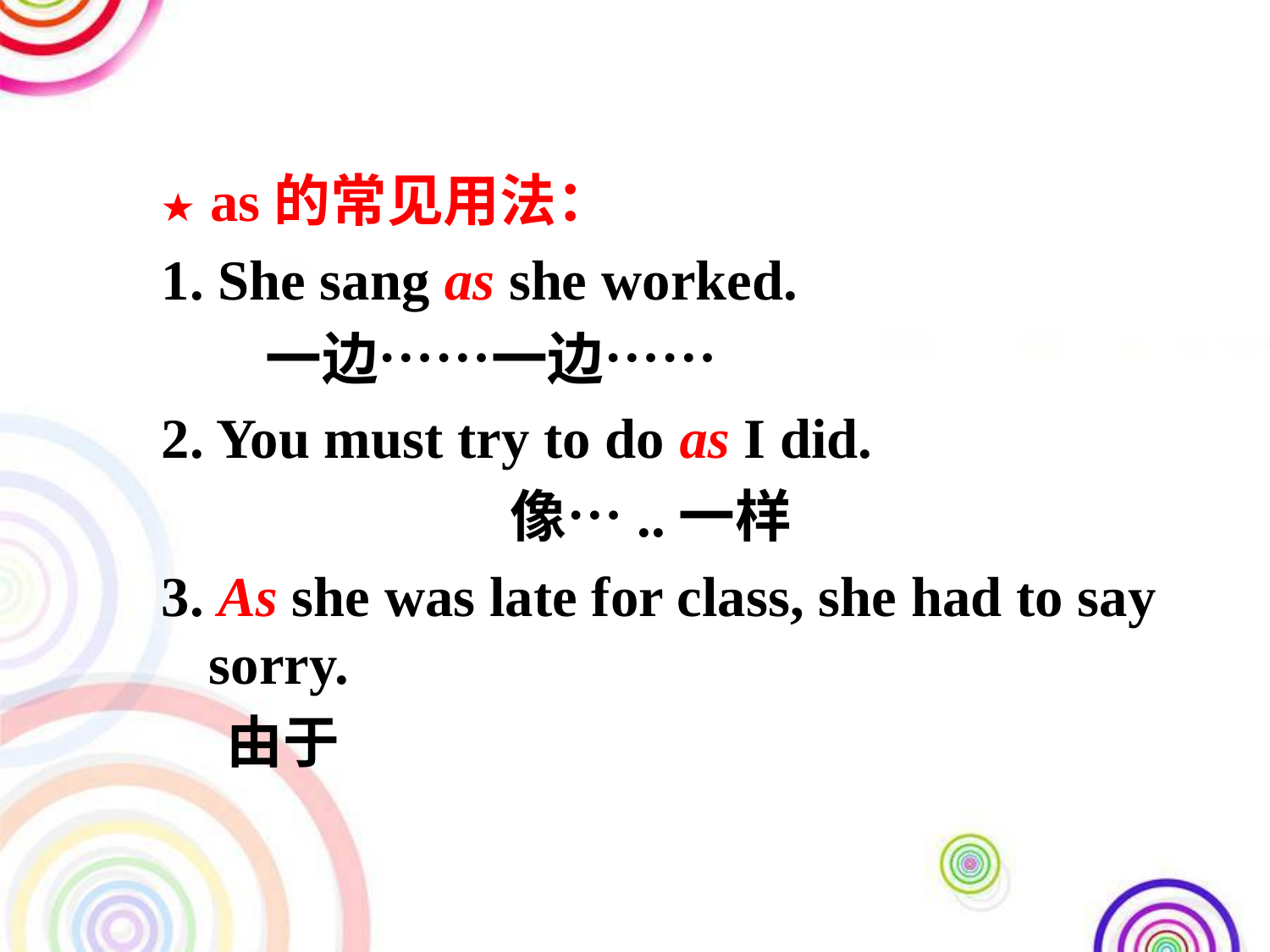

★ as的常见用法：
1. She sang as she worked.
       一边……一边……
2. You must try to do as I did.
                          像…..一样
3. As she was late for class, she had to say sorry.
    由于